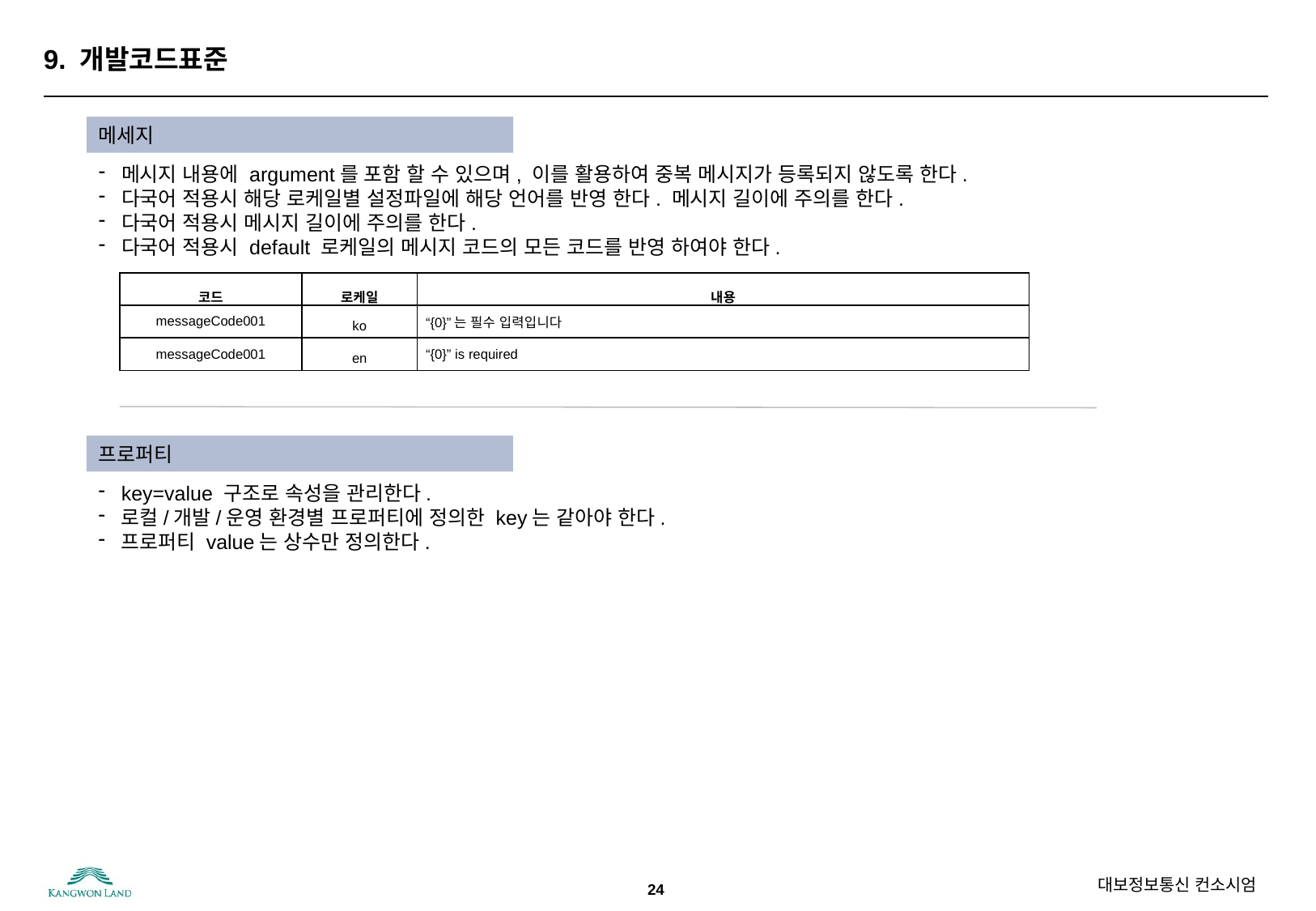

# 9. 개발코드표준
메세지
메시지 내용에 argument를 포함 할 수 있으며, 이를 활용하여 중복 메시지가 등록되지 않도록 한다.
다국어 적용시 해당 로케일별 설정파일에 해당 언어를 반영 한다. 메시지 길이에 주의를 한다.
다국어 적용시 메시지 길이에 주의를 한다.
다국어 적용시 default 로케일의 메시지 코드의 모든 코드를 반영 하여야 한다.
| 코드 | 로케일 | 내용 |
| --- | --- | --- |
| messageCode001 | ko | “{0}”는 필수 입력입니다 |
| messageCode001 | en | “{0}” is required |
프로퍼티
key=value 구조로 속성을 관리한다.
로컬/개발/운영 환경별 프로퍼티에 정의한 key는 같아야 한다.
프로퍼티 value는 상수만 정의한다.
24